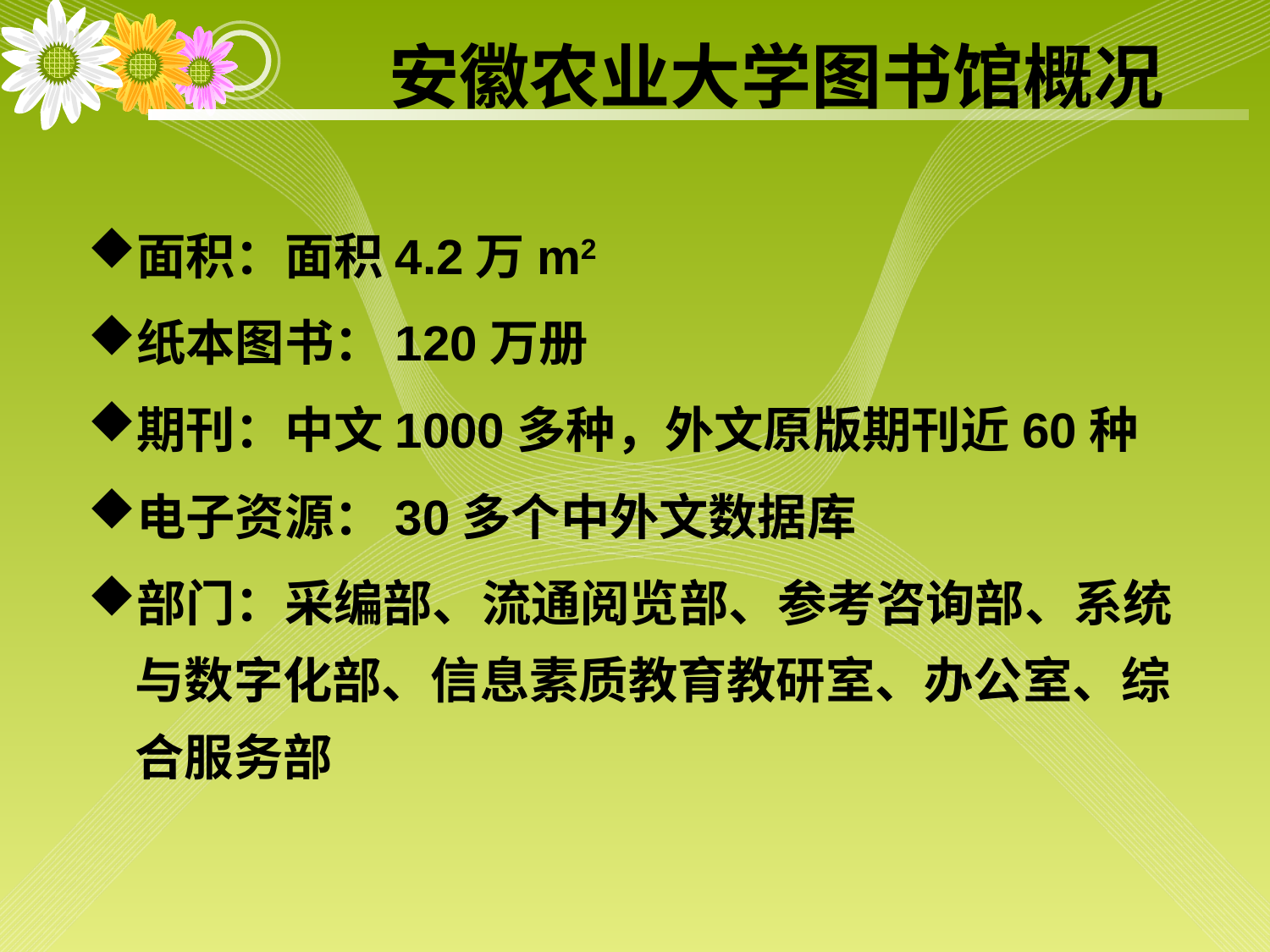

安徽农业大学图书馆概况
面积：面积4.2万m2
纸本图书：120万册
期刊：中文1000多种，外文原版期刊近60种
电子资源：30多个中外文数据库
部门：采编部、流通阅览部、参考咨询部、系统与数字化部、信息素质教育教研室、办公室、综合服务部